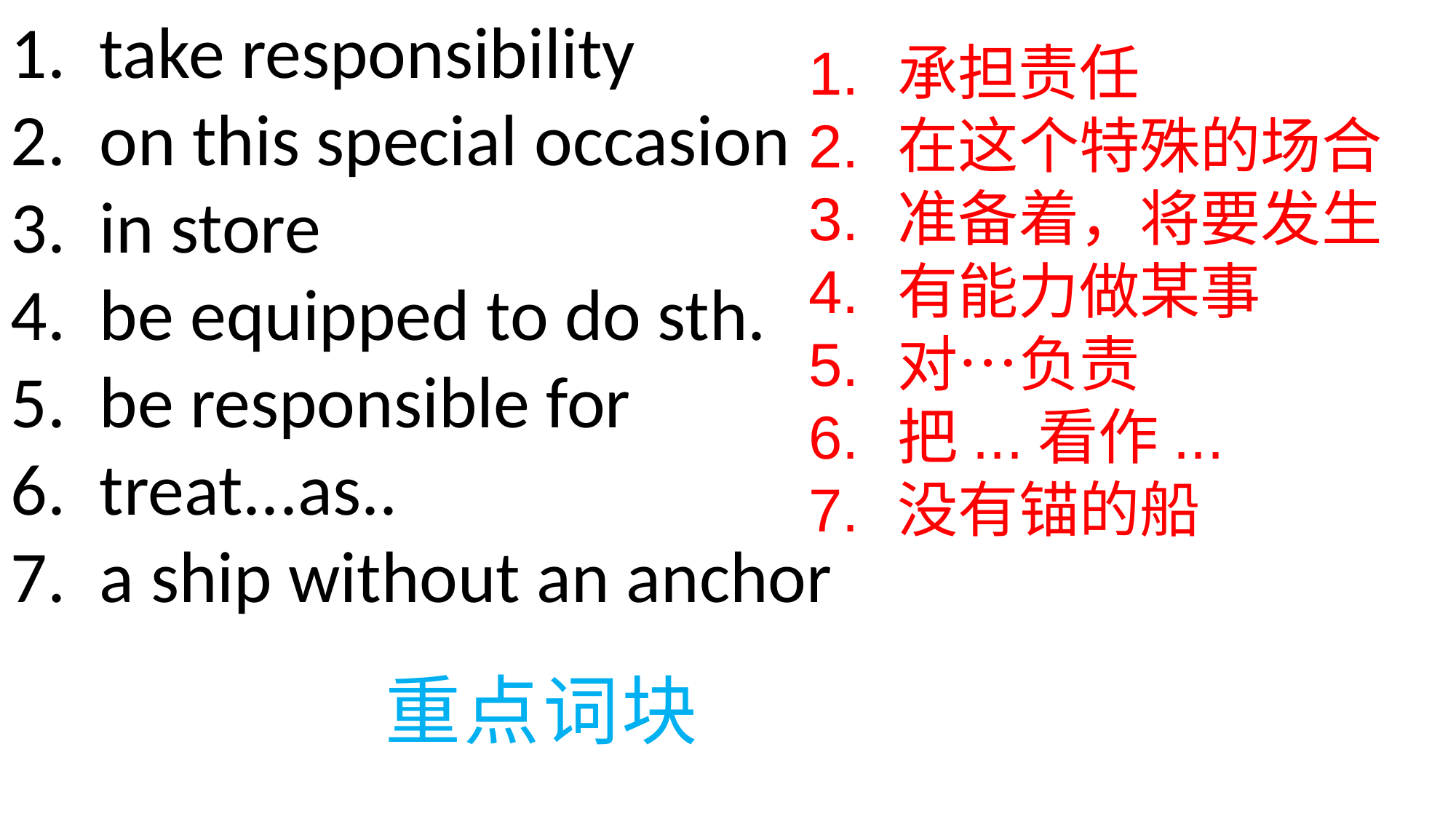

take responsibility
on this special occasion
in store
be equipped to do sth.
be responsible for
treat...as..
a ship without an anchor
承担责任
在这个特殊的场合
准备着，将要发生
有能力做某事
对…负责
把...看作...
没有锚的船
0
重点词块